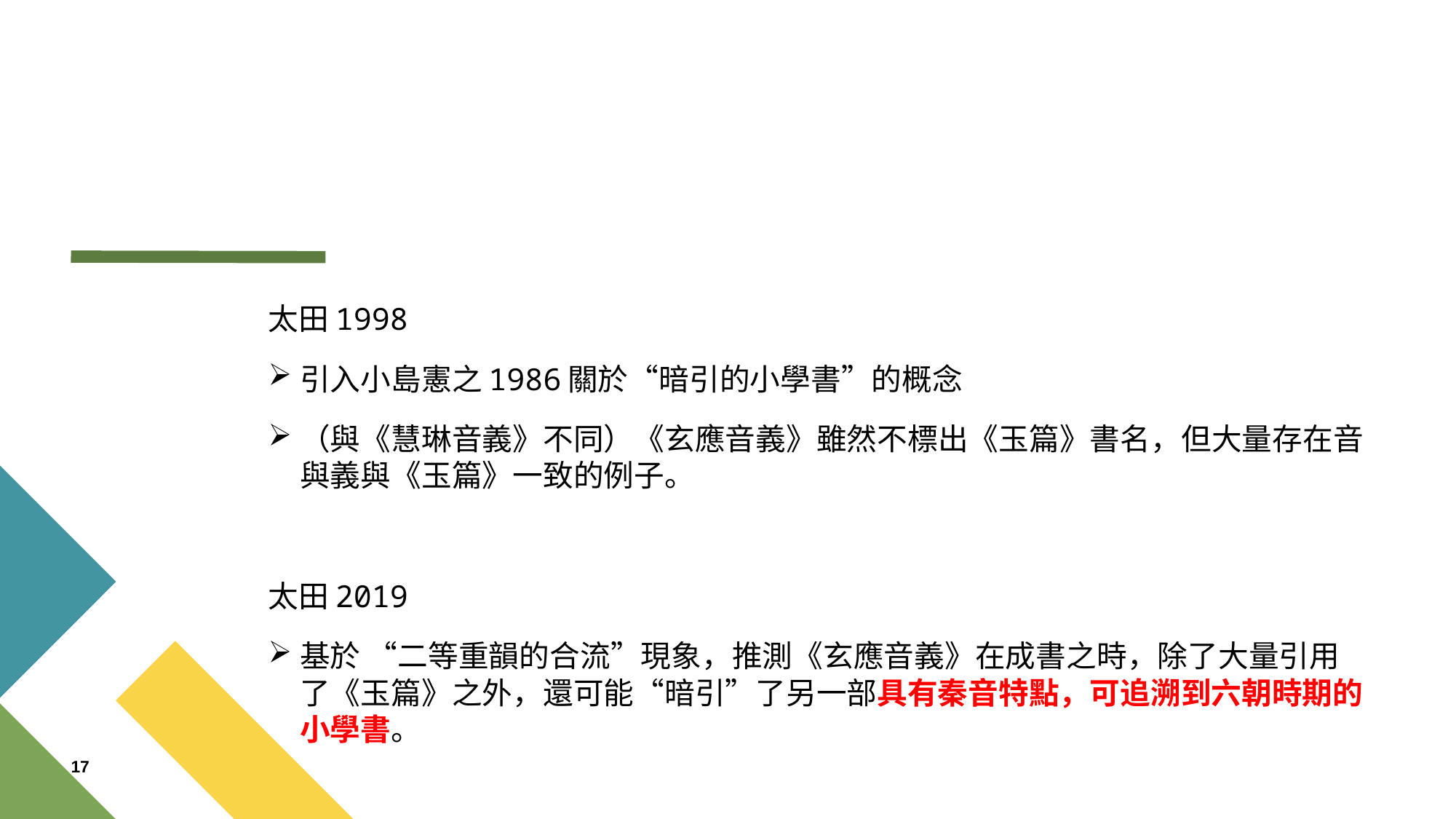

#
太田1998
引入小島憲之1986關於“暗引的小學書”的概念
（與《慧琳音義》不同）《玄應音義》雖然不標出《玉篇》書名，但大量存在音與義與《玉篇》一致的例子。

太田2019
基於 “二等重韻的合流”現象，推測《玄應音義》在成書之時，除了大量引用了《玉篇》之外，還可能“暗引”了另一部具有秦音特點，可追溯到六朝時期的小學書。

17